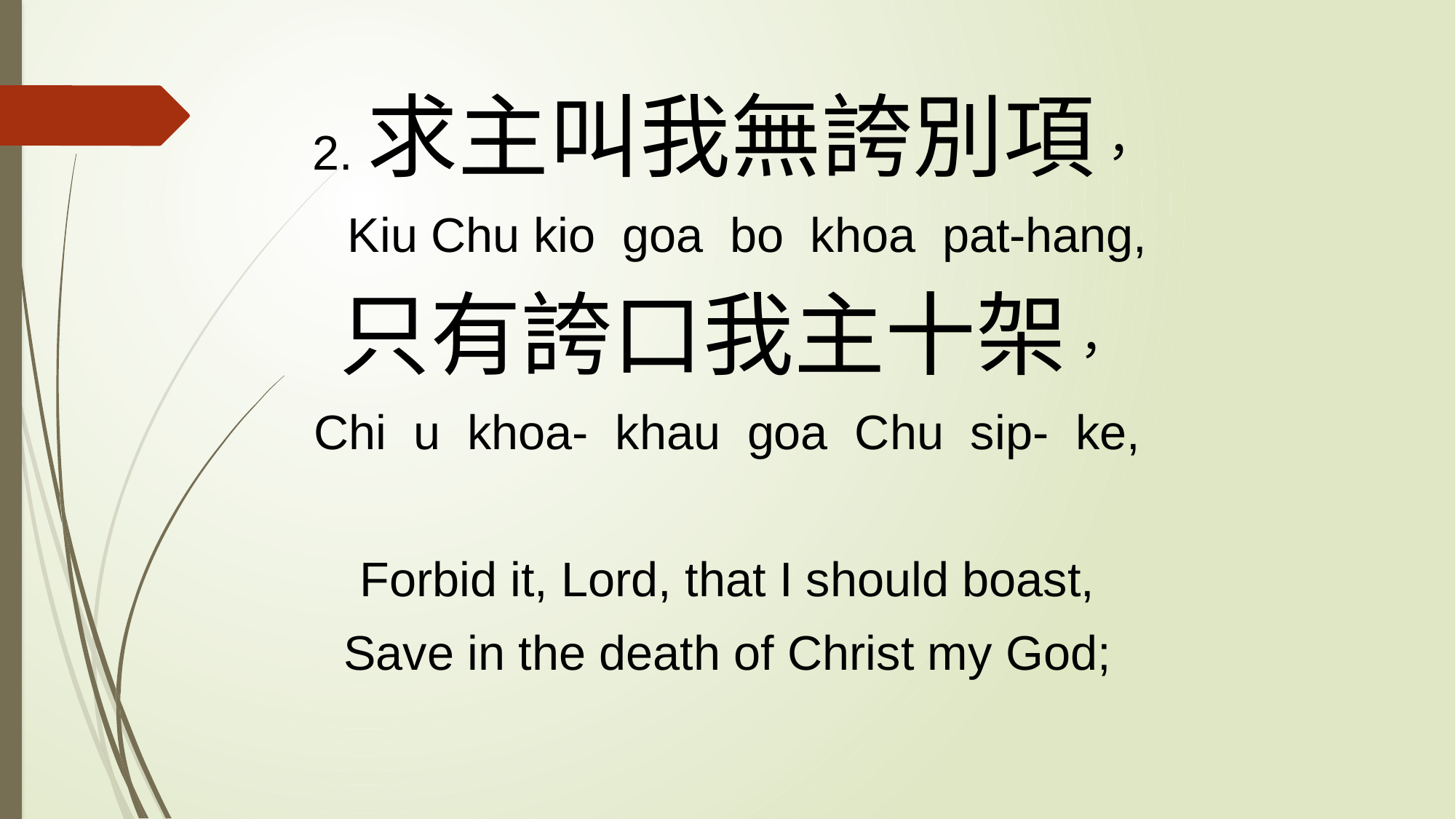

2. 求主叫我無誇別項，
   Kiu Chu kio  goa  bo  khoa  pat-hang,
只有誇口我主十架，
Chi  u  khoa-  khau  goa  Chu  sip-  ke,

Forbid it, Lord, that I should boast,
Save in the death of Christ my God;